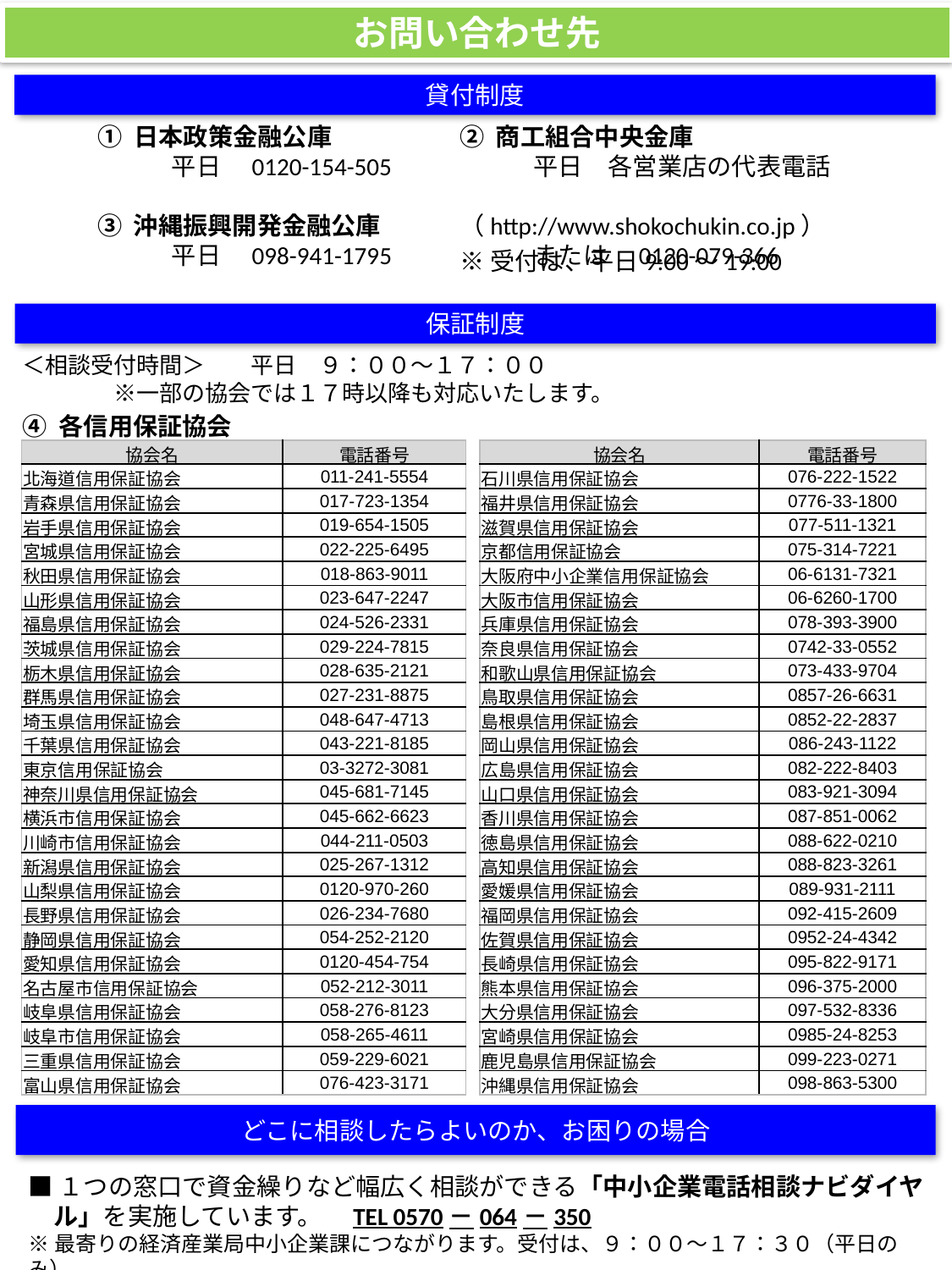

お問い合わせ先
貸付制度
① 日本政策金融公庫
　　　平日　0120-154-505

③ 沖縄振興開発金融公庫
　　　平日　098-941-1795
② 商工組合中央金庫
　　　平日　各営業店の代表電話
　　　　　　　（http://www.shokochukin.co.jp）
　　　または　0120-079-366
※受付は、平日9:00～19:00
保証制度
＜相談受付時間＞　　平日　９：００～１７：００
　　　　※一部の協会では１７時以降も対応いたします。
④ 各信用保証協会
| 協会名 | 電話番号 |
| --- | --- |
| 北海道信用保証協会 | 011-241-5554 |
| 青森県信用保証協会 | 017-723-1354 |
| 岩手県信用保証協会 | 019-654-1505 |
| 宮城県信用保証協会 | 022-225-6495 |
| 秋田県信用保証協会 | 018-863-9011 |
| 山形県信用保証協会 | 023-647-2247 |
| 福島県信用保証協会 | 024-526-2331 |
| 茨城県信用保証協会 | 029-224-7815 |
| 栃木県信用保証協会 | 028-635-2121 |
| 群馬県信用保証協会 | 027-231-8875 |
| 埼玉県信用保証協会 | 048-647-4713 |
| 千葉県信用保証協会 | 043-221-8185 |
| 東京信用保証協会 | 03-3272-3081 |
| 神奈川県信用保証協会 | 045-681-7145 |
| 横浜市信用保証協会 | 045-662-6623 |
| 川崎市信用保証協会 | 044-211-0503 |
| 新潟県信用保証協会 | 025-267-1312 |
| 山梨県信用保証協会 | 0120-970-260 |
| 長野県信用保証協会 | 026-234-7680 |
| 静岡県信用保証協会 | 054-252-2120 |
| 愛知県信用保証協会 | 0120-454-754 |
| 名古屋市信用保証協会 | 052-212-3011 |
| 岐阜県信用保証協会 | 058-276-8123 |
| 岐阜市信用保証協会 | 058-265-4611 |
| 三重県信用保証協会 | 059-229-6021 |
| 富山県信用保証協会 | 076-423-3171 |
| 協会名 | 電話番号 |
| --- | --- |
| 石川県信用保証協会 | 076-222-1522 |
| 福井県信用保証協会 | 0776-33-1800 |
| 滋賀県信用保証協会 | 077-511-1321 |
| 京都信用保証協会 | 075-314-7221 |
| 大阪府中小企業信用保証協会 | 06-6131-7321 |
| 大阪市信用保証協会 | 06-6260-1700 |
| 兵庫県信用保証協会 | 078-393-3900 |
| 奈良県信用保証協会 | 0742-33-0552 |
| 和歌山県信用保証協会 | 073-433-9704 |
| 鳥取県信用保証協会 | 0857-26-6631 |
| 島根県信用保証協会 | 0852-22-2837 |
| 岡山県信用保証協会 | 086-243-1122 |
| 広島県信用保証協会 | 082-222-8403 |
| 山口県信用保証協会 | 083-921-3094 |
| 香川県信用保証協会 | 087-851-0062 |
| 徳島県信用保証協会 | 088-622-0210 |
| 高知県信用保証協会 | 088-823-3261 |
| 愛媛県信用保証協会 | 089-931-2111 |
| 福岡県信用保証協会 | 092-415-2609 |
| 佐賀県信用保証協会 | 0952-24-4342 |
| 長崎県信用保証協会 | 095-822-9171 |
| 熊本県信用保証協会 | 096-375-2000 |
| 大分県信用保証協会 | 097-532-8336 |
| 宮崎県信用保証協会 | 0985-24-8253 |
| 鹿児島県信用保証協会 | 099-223-0271 |
| 沖縄県信用保証協会 | 098-863-5300 |
どこに相談したらよいのか、お困りの場合
■１つの窓口で資金繰りなど幅広く相談ができる「中小企業電話相談ナビダイヤル」を実施しています。　TEL 0570－064－350
※最寄りの経済産業局中小企業課につながります。受付は、９：００～１７：３０（平日のみ）